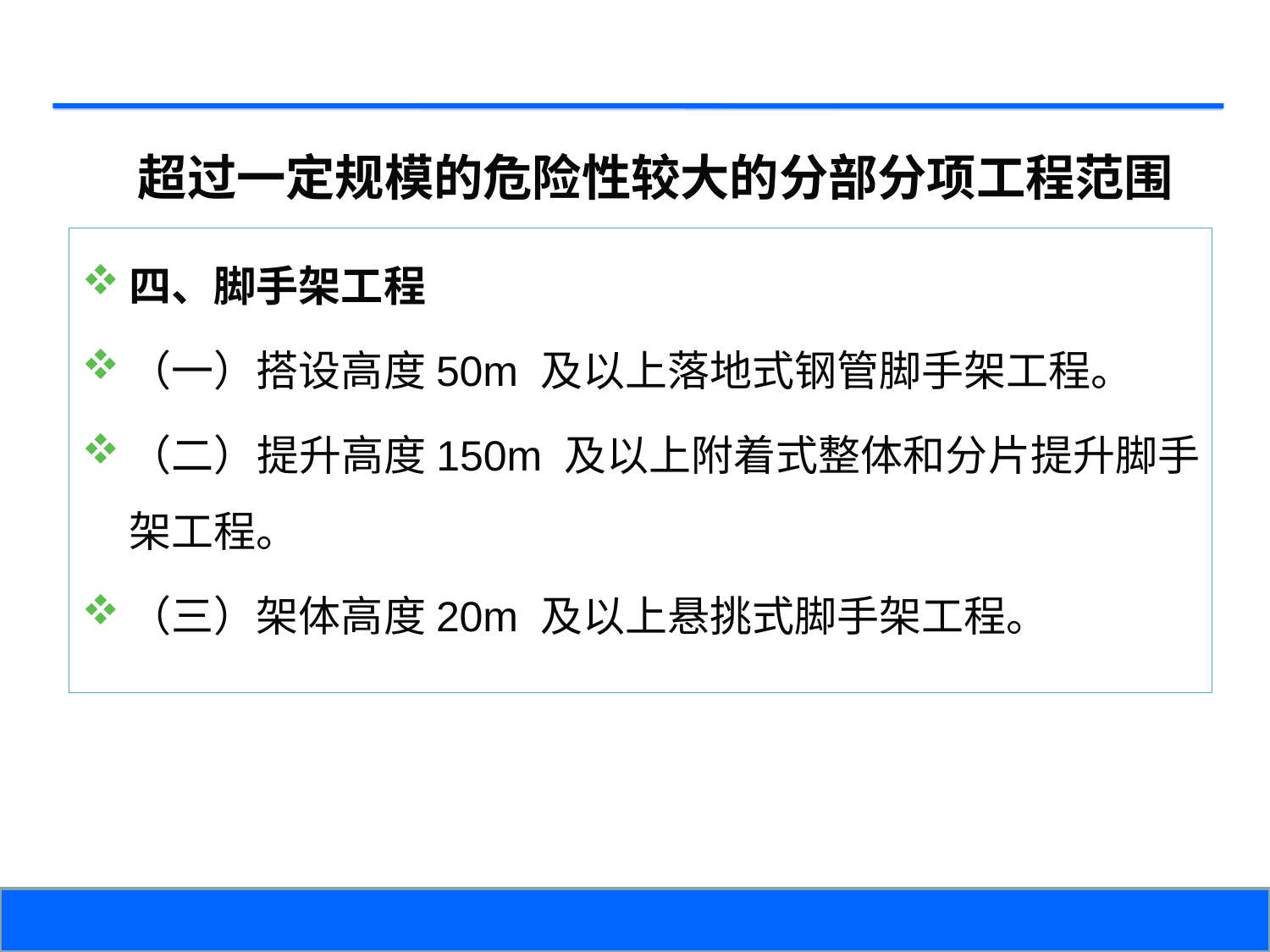

超过一定规模的危险性较大的分部分项工程范围
四、脚手架工程
（一）搭设高度50m 及以上落地式钢管脚手架工程。
（二）提升高度150m 及以上附着式整体和分片提升脚手架工程。
（三）架体高度20m 及以上悬挑式脚手架工程。